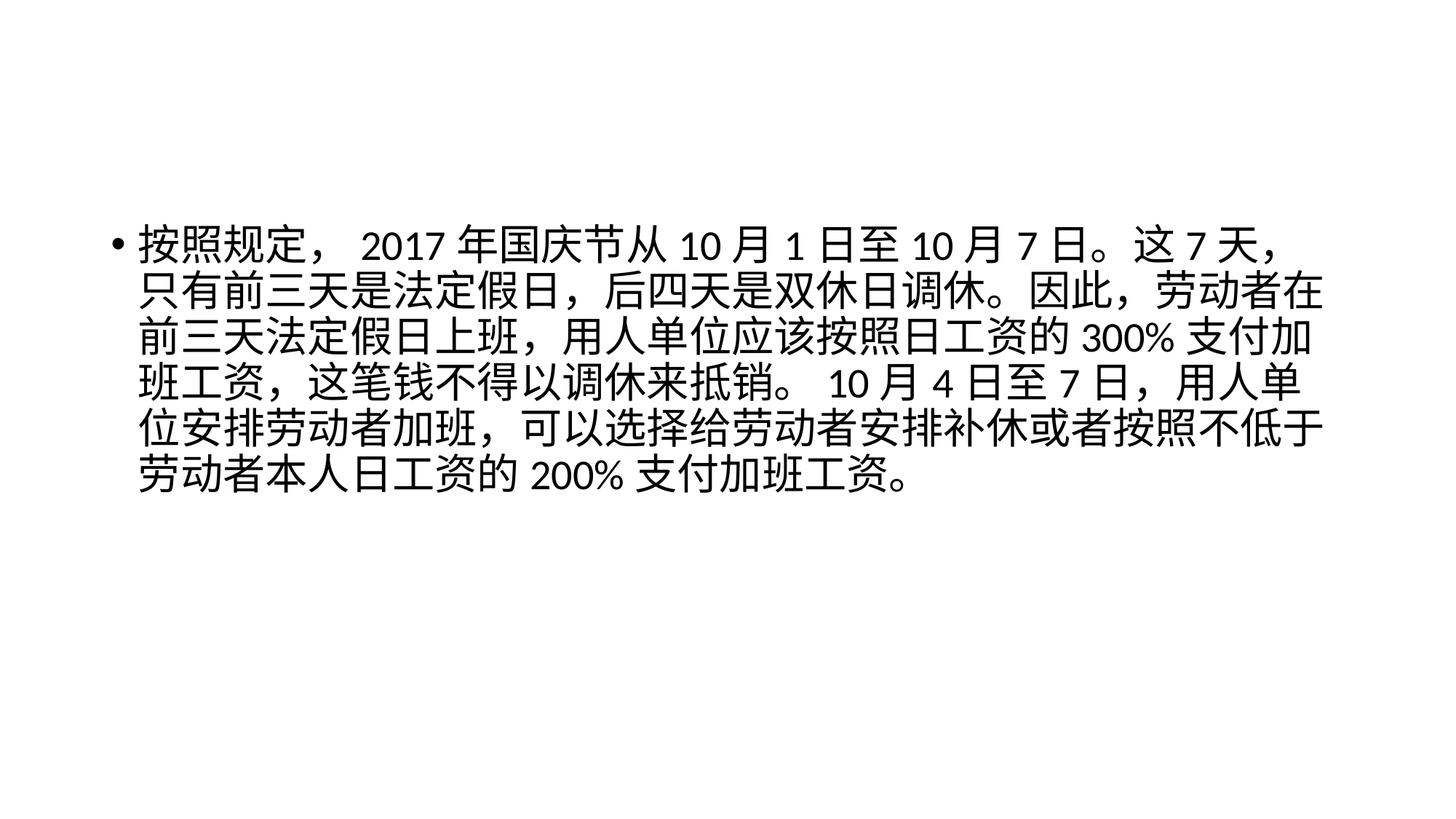

#
按照规定，2017年国庆节从10月1日至10月7日。这7天，只有前三天是法定假日，后四天是双休日调休。因此，劳动者在前三天法定假日上班，用人单位应该按照日工资的300%支付加班工资，这笔钱不得以调休来抵销。10月4日至7日，用人单位安排劳动者加班，可以选择给劳动者安排补休或者按照不低于劳动者本人日工资的200%支付加班工资。